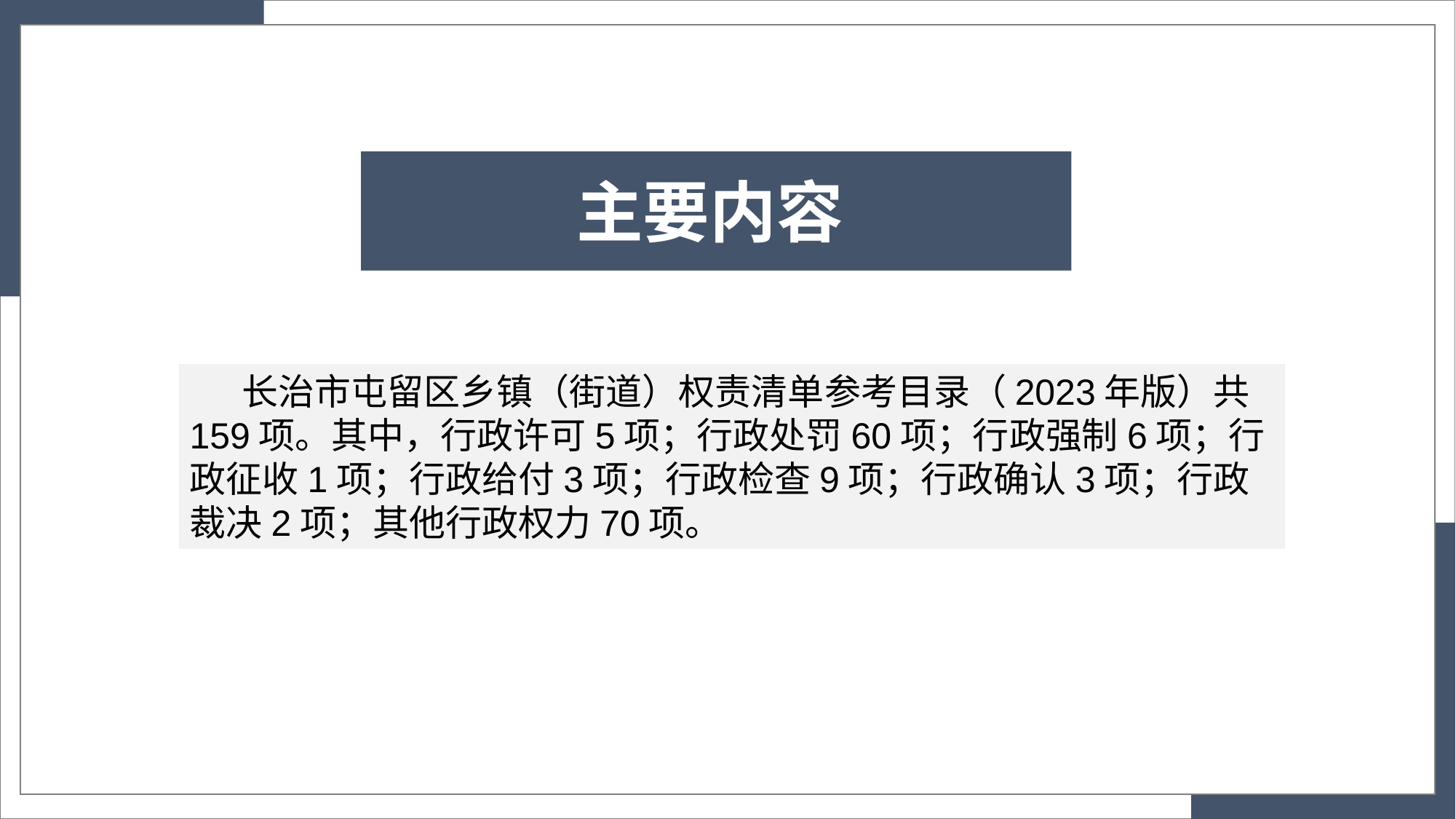

出台《平昌县中心镇权责清单》是完善我县权责清单制度、落实为基层减负的重要举措。是基层运行需要，能够进一步统一规范各镇人民政府（街道办事处）职责事项，加快形成县镇两级边界清晰、分工合理、权责一致、运转高效、依法保障的职能体系，构建上下一体的权力制约和协调机制。

主要内容

      长治市屯留区乡镇（街道）权责清单参考目录（2023年版）共159项。其中，行政许可5项；行政处罚60项；行政强制6项；行政征收1项；行政给付3项；行政检查9项；行政确认3项；行政裁决2项；其他行政权力70项。